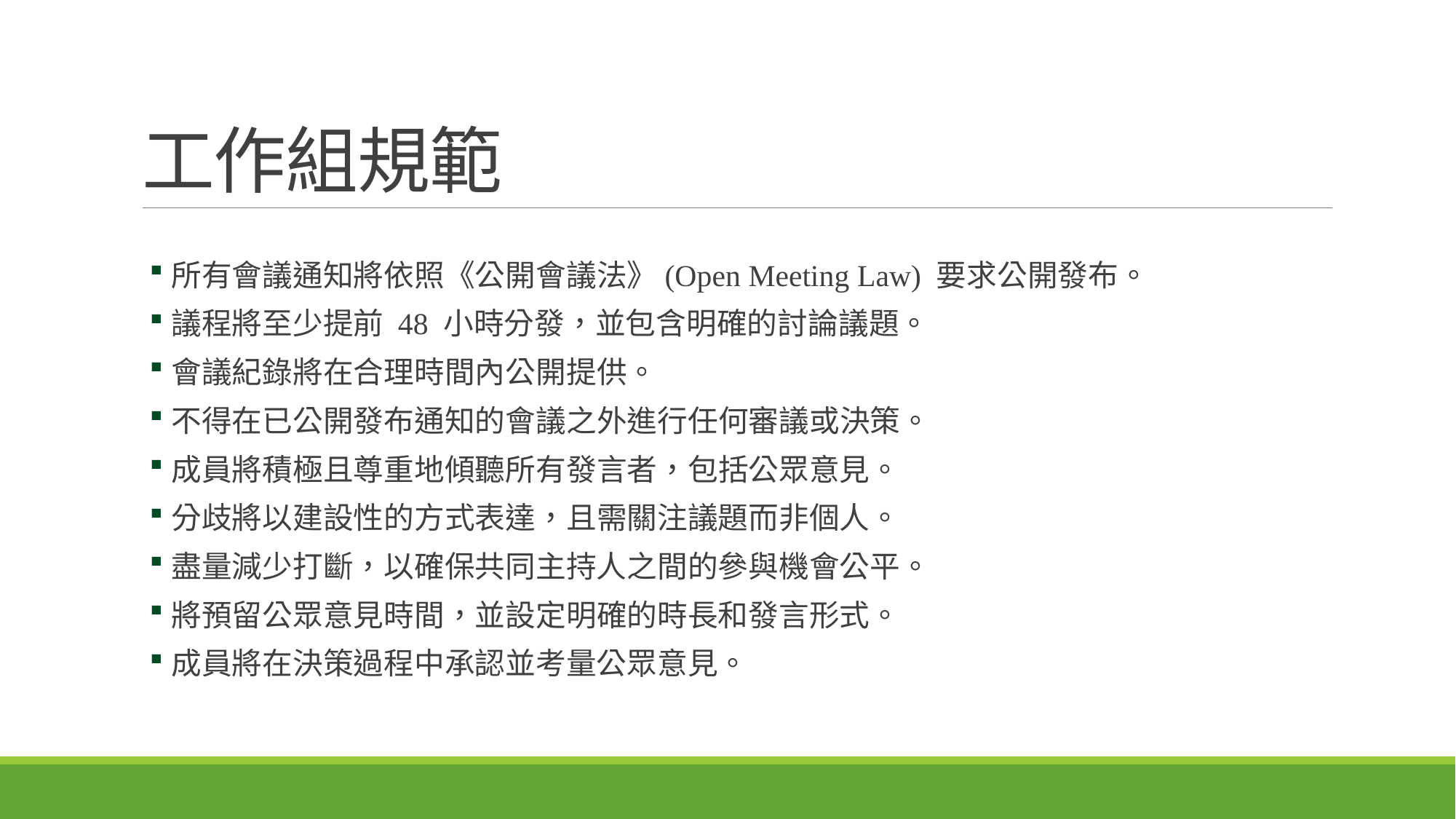

# 工作組規範
所有會議通知將依照《公開會議法》(Open Meeting Law) 要求公開發布。
議程將至少提前 48 小時分發，並包含明確的討論議題。
會議紀錄將在合理時間內公開提供。
不得在已公開發布通知的會議之外進行任何審議或決策。
成員將積極且尊重地傾聽所有發言者，包括公眾意見。
分歧將以建設性的方式表達，且需關注議題而非個人。
盡量減少打斷，以確保共同主持人之間的參與機會公平。
將預留公眾意見時間，並設定明確的時長和發言形式。
成員將在決策過程中承認並考量公眾意見。